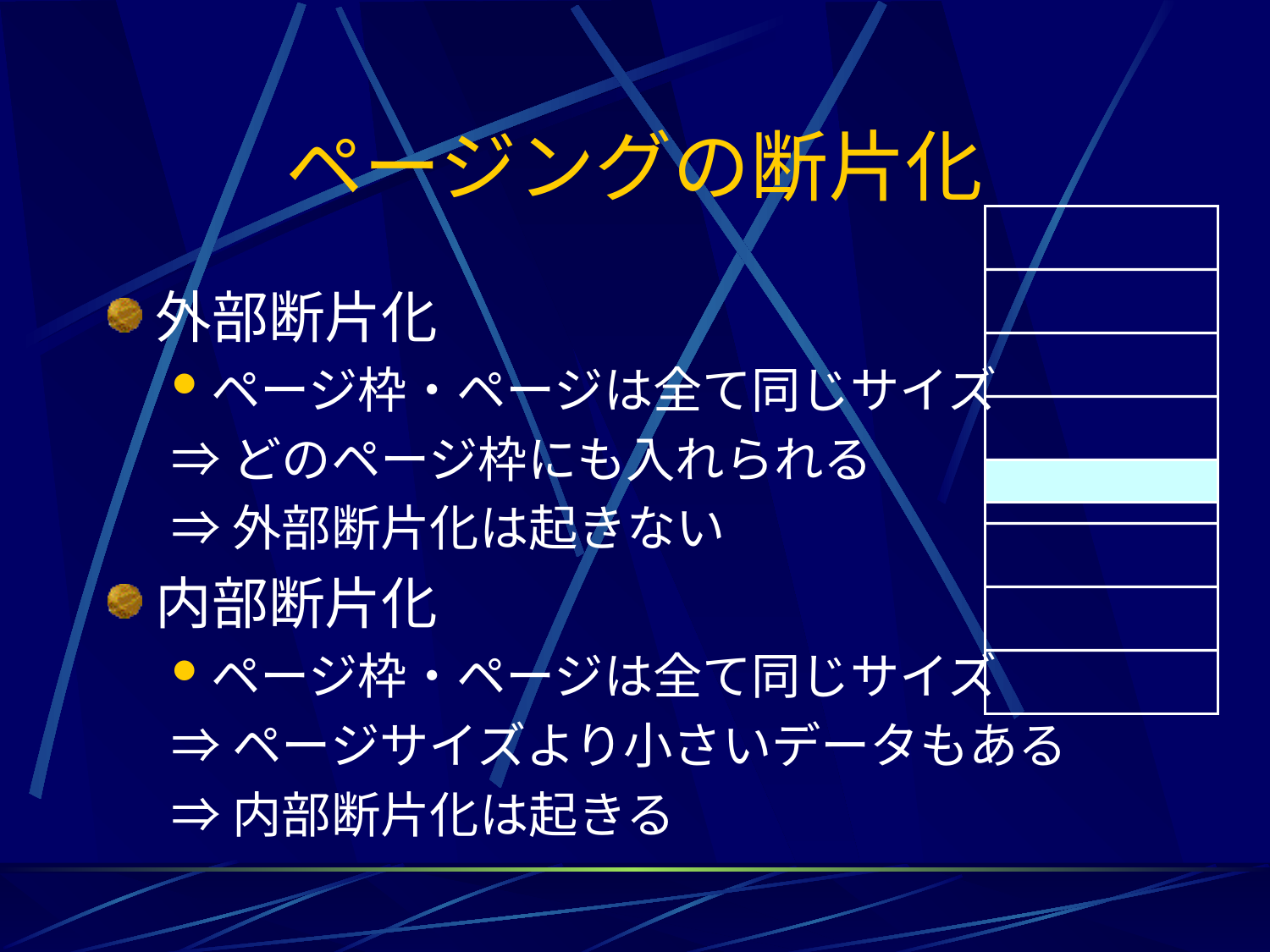

# ページングの断片化

外部断片化
ページ枠・ページは全て同じサイズ
⇒どのページ枠にも入れられる
⇒外部断片化は起きない
内部断片化
ページ枠・ページは全て同じサイズ
⇒ページサイズより小さいデータもある
⇒内部断片化は起きる